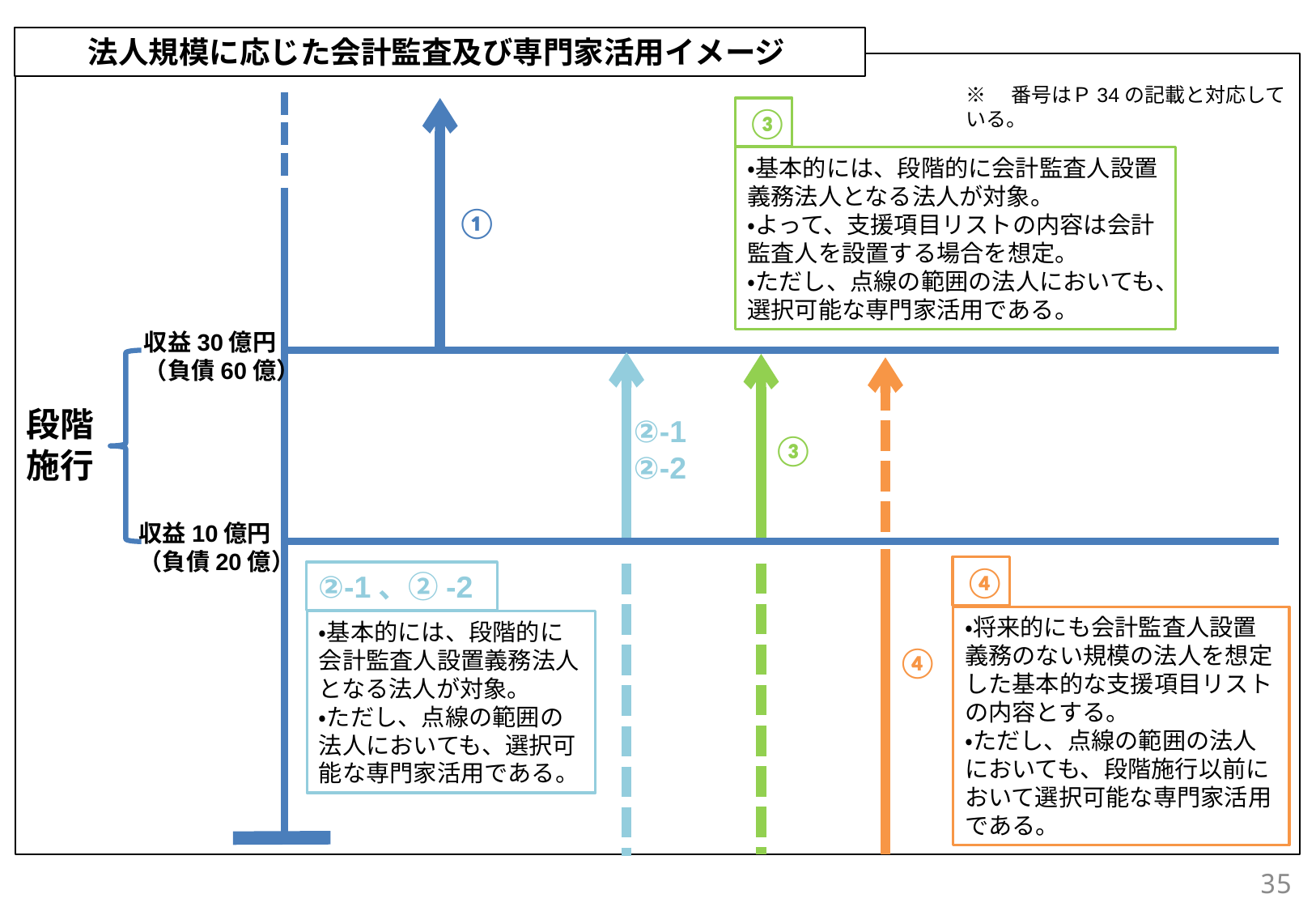

法人規模に応じた会計監査及び専門家活用イメージ

※　番号はＰ34の記載と対応している。
③
・基本的には、段階的に会計監査人設置義務法人となる法人が対象。
・よって、支援項目リストの内容は会計監査人を設置する場合を想定。
・ただし、点線の範囲の法人においても、選択可能な専門家活用である。
①
収益30億円
（負債60億）

段階
施行
②-1
②-2
③
収益10億円
（負債20億）
④
②-1、②-2
・将来的にも会計監査人設置義務のない規模の法人を想定した基本的な支援項目リストの内容とする。
・ただし、点線の範囲の法人においても、段階施行以前において選択可能な専門家活用である。
・基本的には、段階的に会計監査人設置義務法人となる法人が対象。
・ただし、点線の範囲の法人においても、選択可能な専門家活用である。
④
35